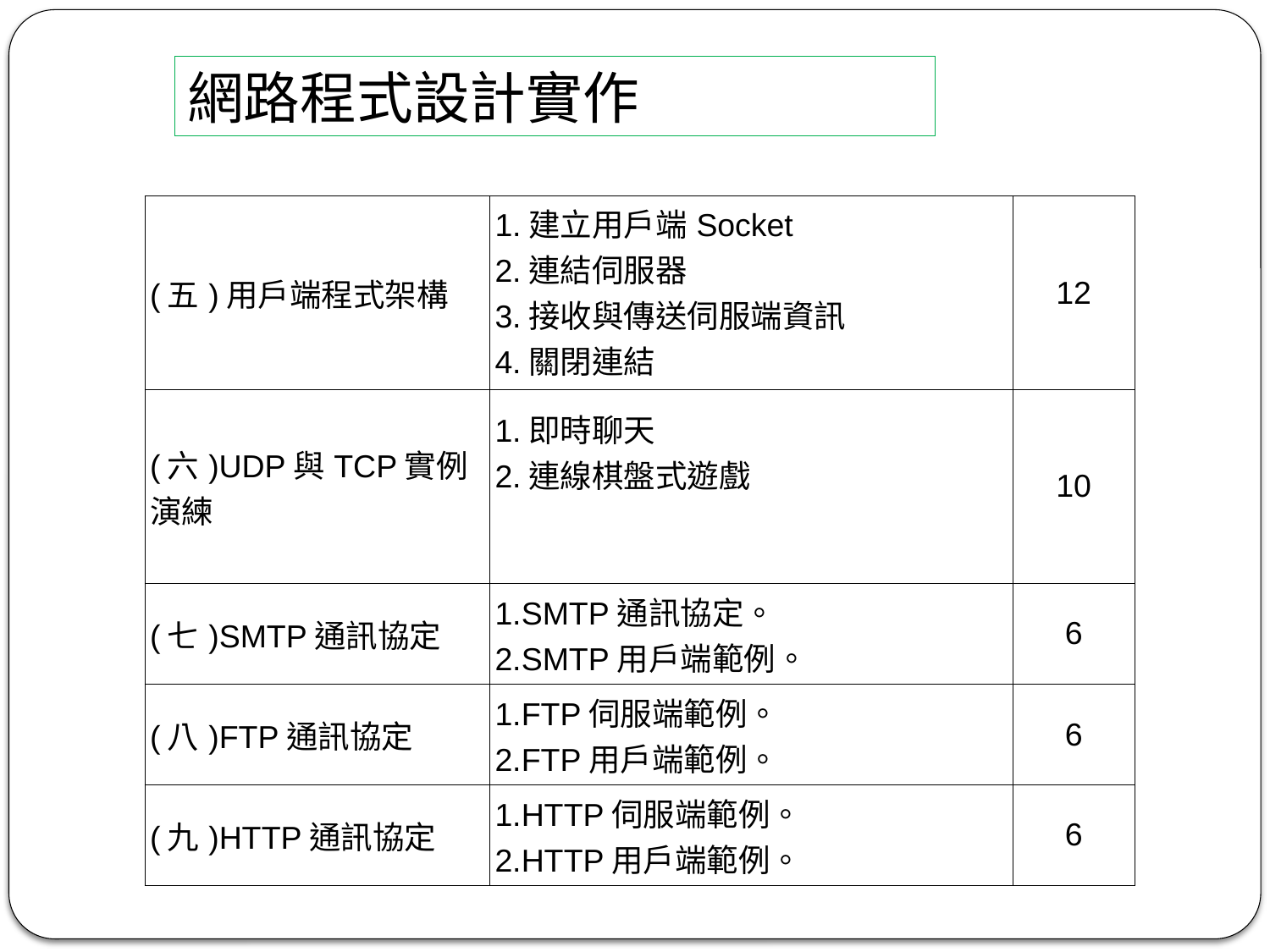

網路程式設計實作
| (五)用戶端程式架構 | 1.建立用戶端Socket 2.連結伺服器 3.接收與傳送伺服端資訊 4.關閉連結 | 12 |
| --- | --- | --- |
| (六)UDP與TCP實例演練 | 1.即時聊天 2.連線棋盤式遊戲 | 10 |
| (七)SMTP通訊協定 | 1.SMTP通訊協定。 2.SMTP用戶端範例。 | 6 |
| (八)FTP通訊協定 | 1.FTP伺服端範例。 2.FTP用戶端範例。 | 6 |
| (九)HTTP通訊協定 | 1.HTTP伺服端範例。 2.HTTP用戶端範例。 | 6 |